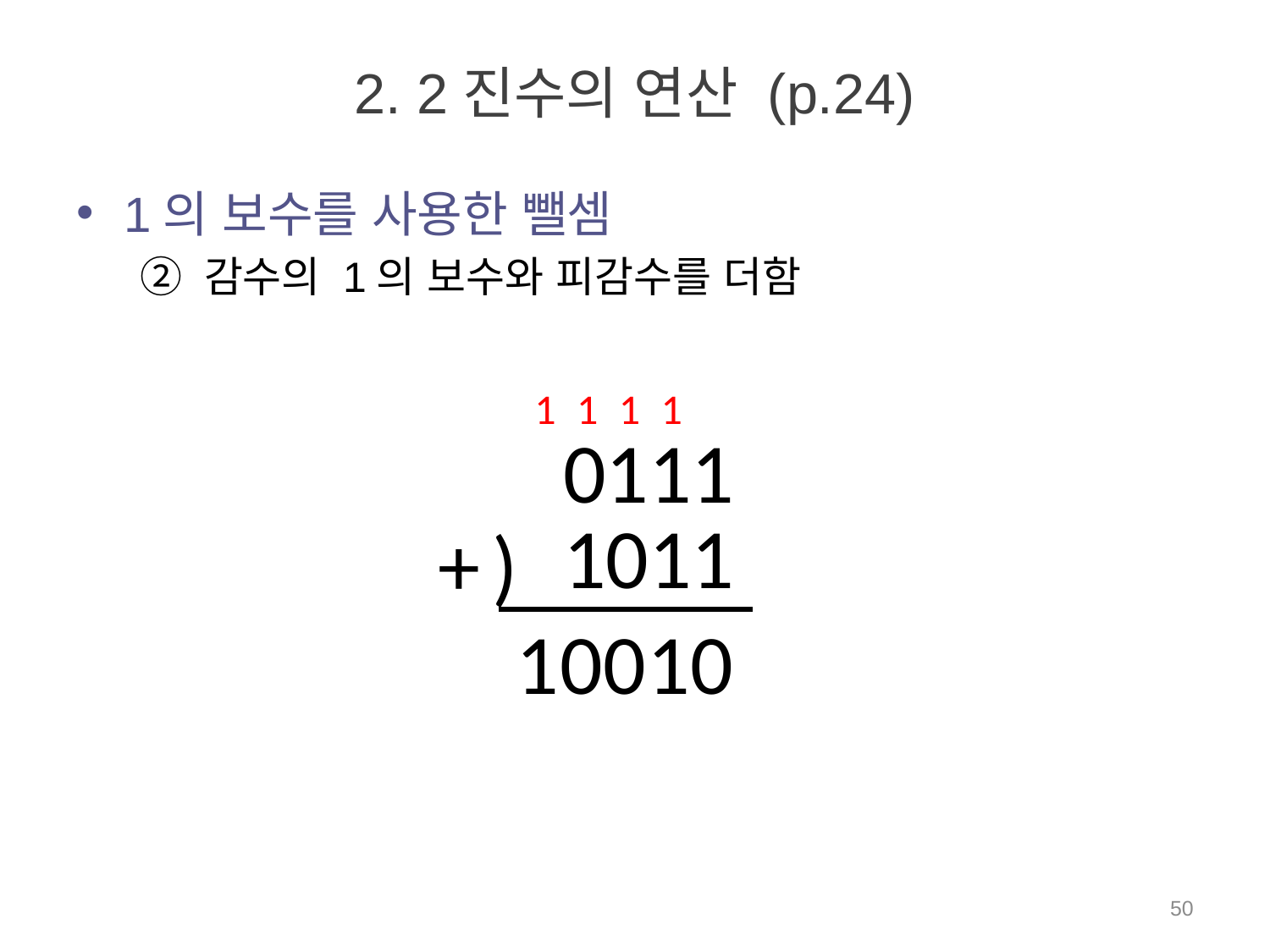

# 2. 2진수의 연산 (p.24)
1의 보수를 사용한 뺄셈
② 감수의 1의 보수와 피감수를 더함
1
1
1
1
0111
1011
+
)
1
0
0
1
0
50